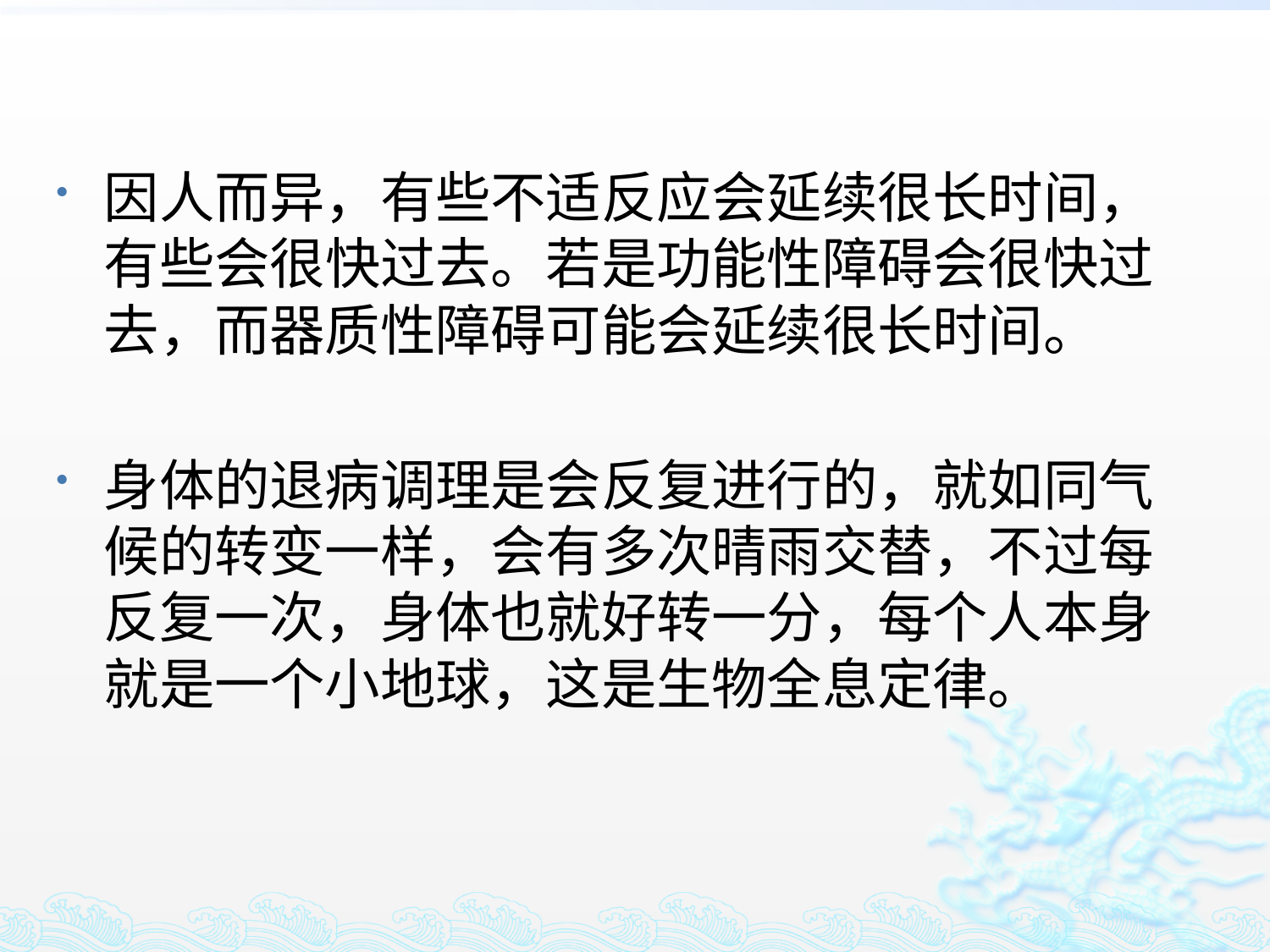

因人而异，有些不适反应会延续很长时间，有些会很快过去。若是功能性障碍会很快过去，而器质性障碍可能会延续很长时间。

身体的退病调理是会反复进行的，就如同气候的转变一样，会有多次晴雨交替，不过每反复一次，身体也就好转一分，每个人本身就是一个小地球，这是生物全息定律。